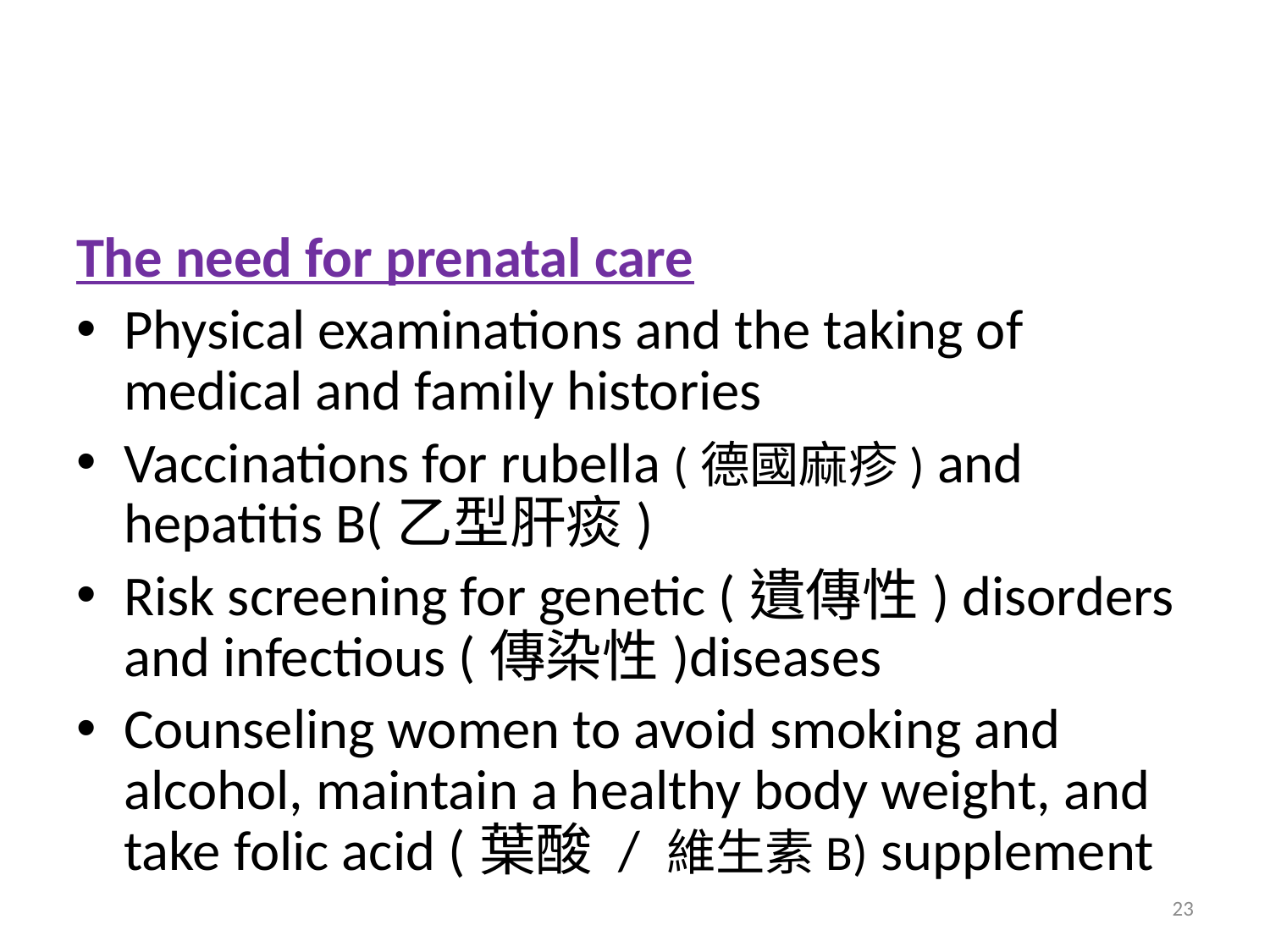

#
The need for prenatal care
Physical examinations and the taking of medical and family histories
Vaccinations for rubella (德國麻疹) and hepatitis B(乙型肝痰)
Risk screening for genetic (遺傳性) disorders and infectious (傳染性)diseases
Counseling women to avoid smoking and alcohol, maintain a healthy body weight, and take folic acid (葉酸 / 維生素B) supplement
23